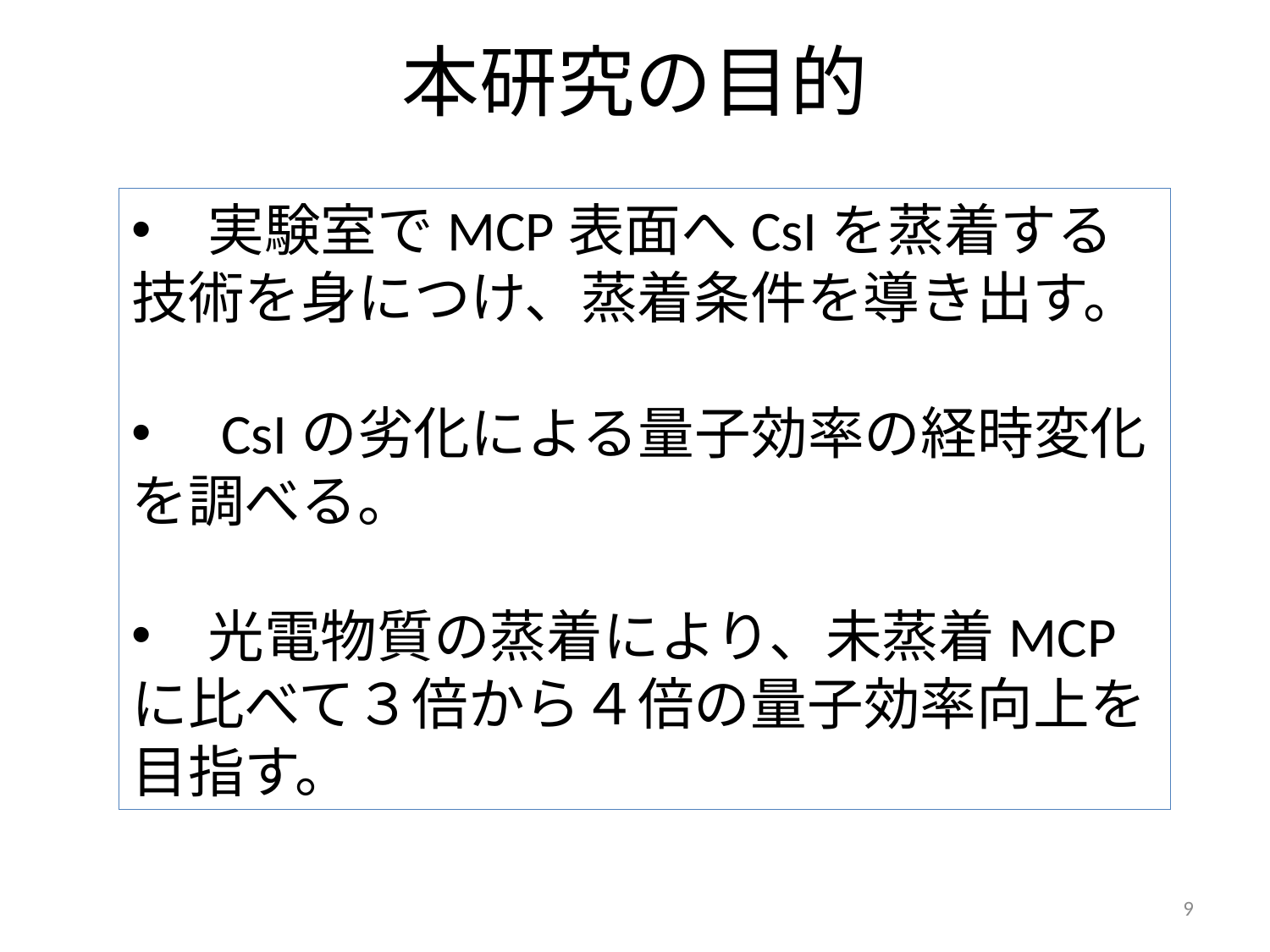

# 本研究の目的
　実験室でMCP表面へCsIを蒸着する技術を身につけ、蒸着条件を導き出す。

　CsIの劣化による量子効率の経時変化を調べる。

　光電物質の蒸着により、未蒸着MCPに比べて３倍から４倍の量子効率向上を目指す。
9